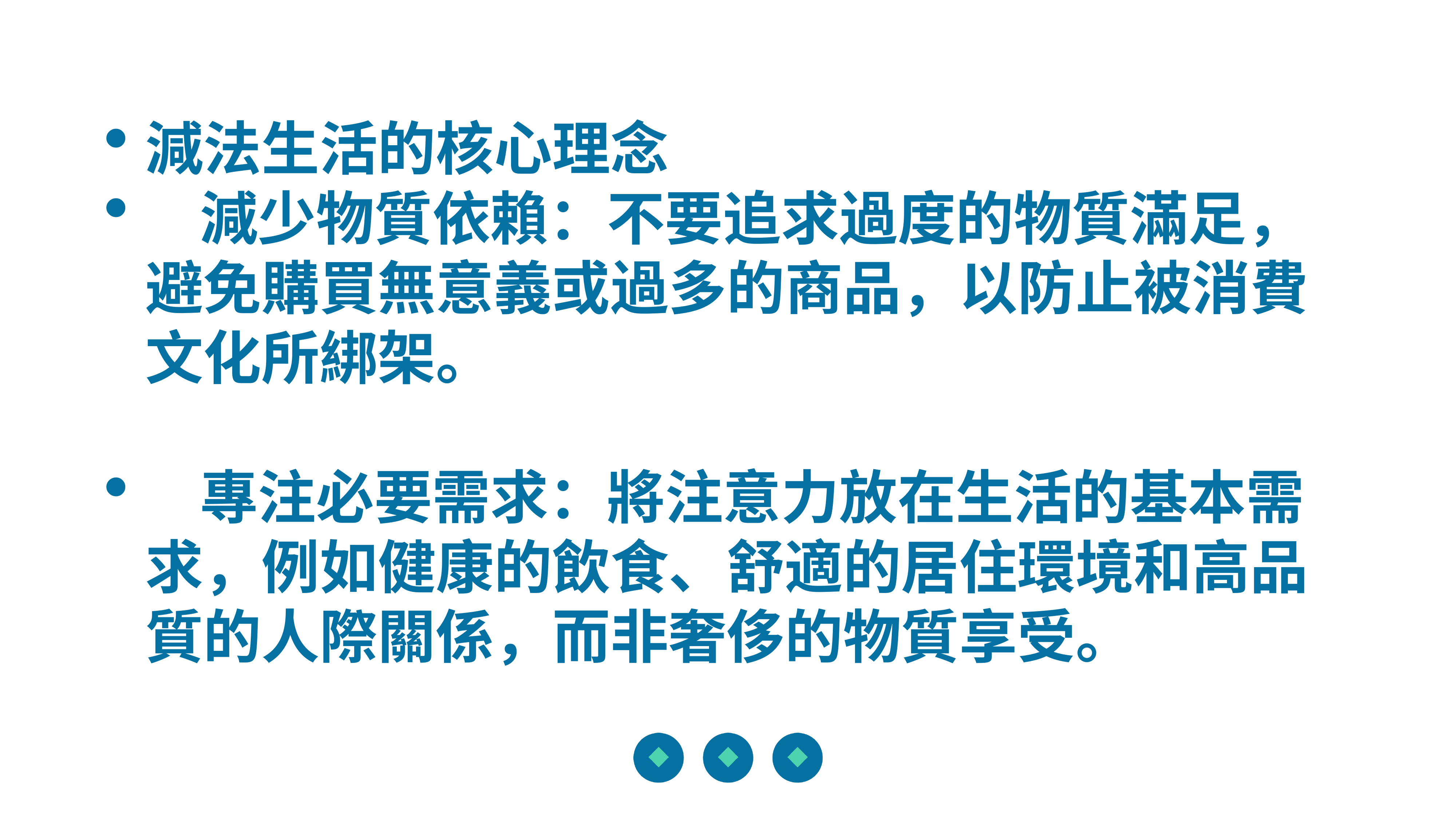

減法生活的核心理念
	減少物質依賴：不要追求過度的物質滿足，避免購買無意義或過多的商品，以防止被消費文化所綁架。

	專注必要需求：將注意力放在生活的基本需求，例如健康的飲食、舒適的居住環境和高品質的人際關係，而非奢侈的物質享受。